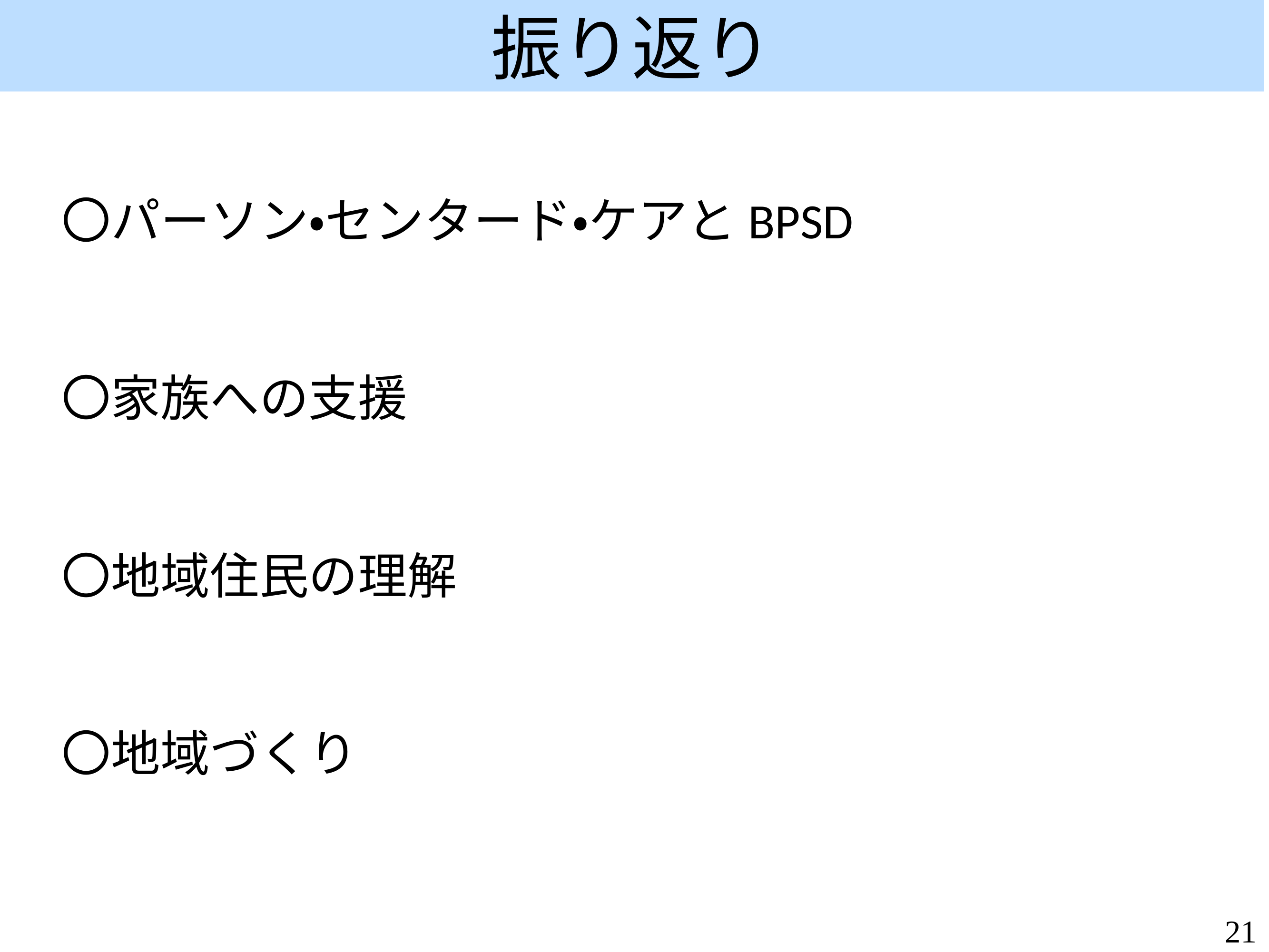

振り返り
〇パーソン・センタード・ケアとBPSD

〇家族への支援

〇地域住民の理解

〇地域づくり
21